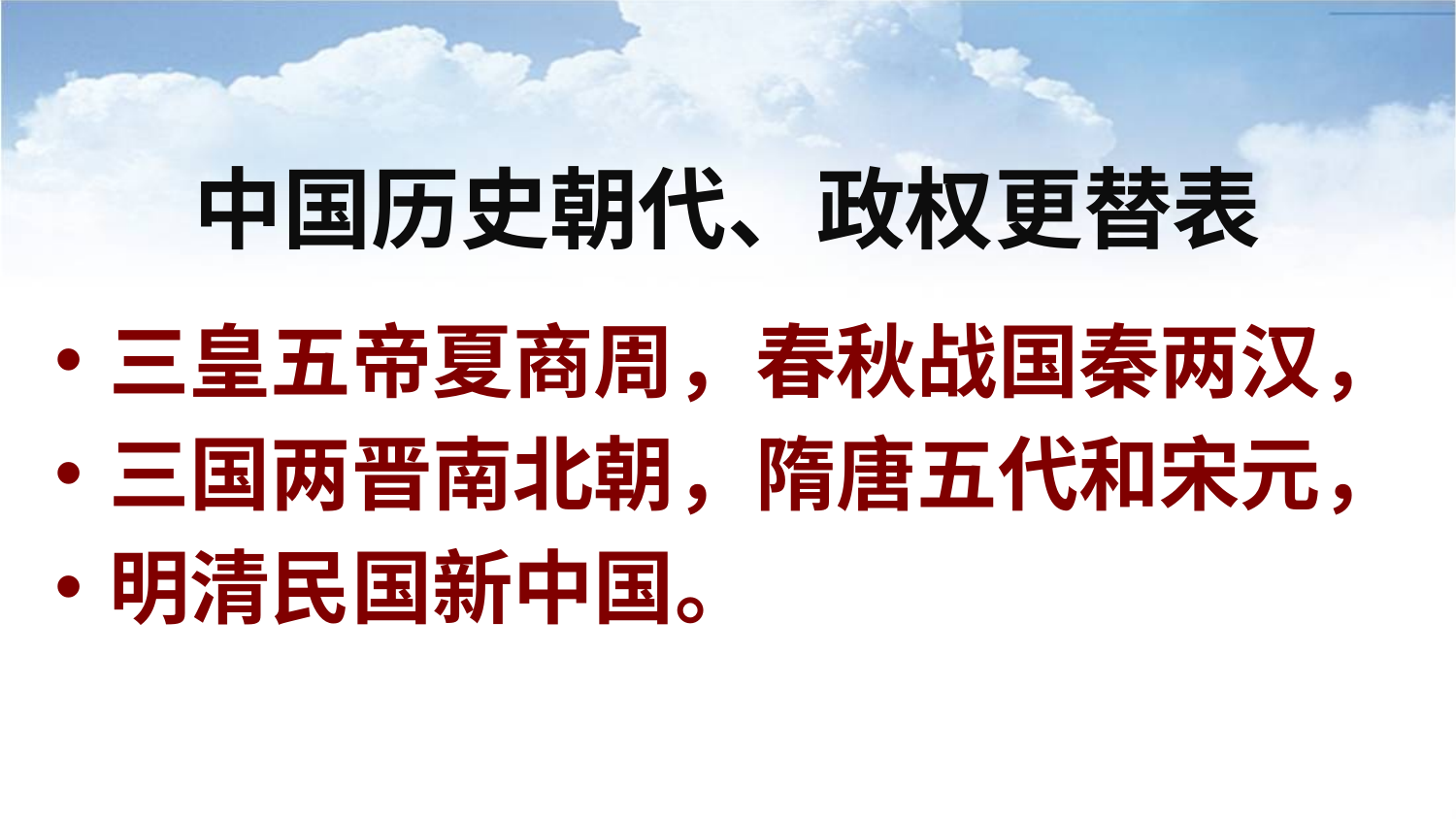

中国历史朝代、政权更替表
三皇五帝夏商周，春秋战国秦两汉，
三国两晋南北朝，隋唐五代和宋元，
明清民国新中国。